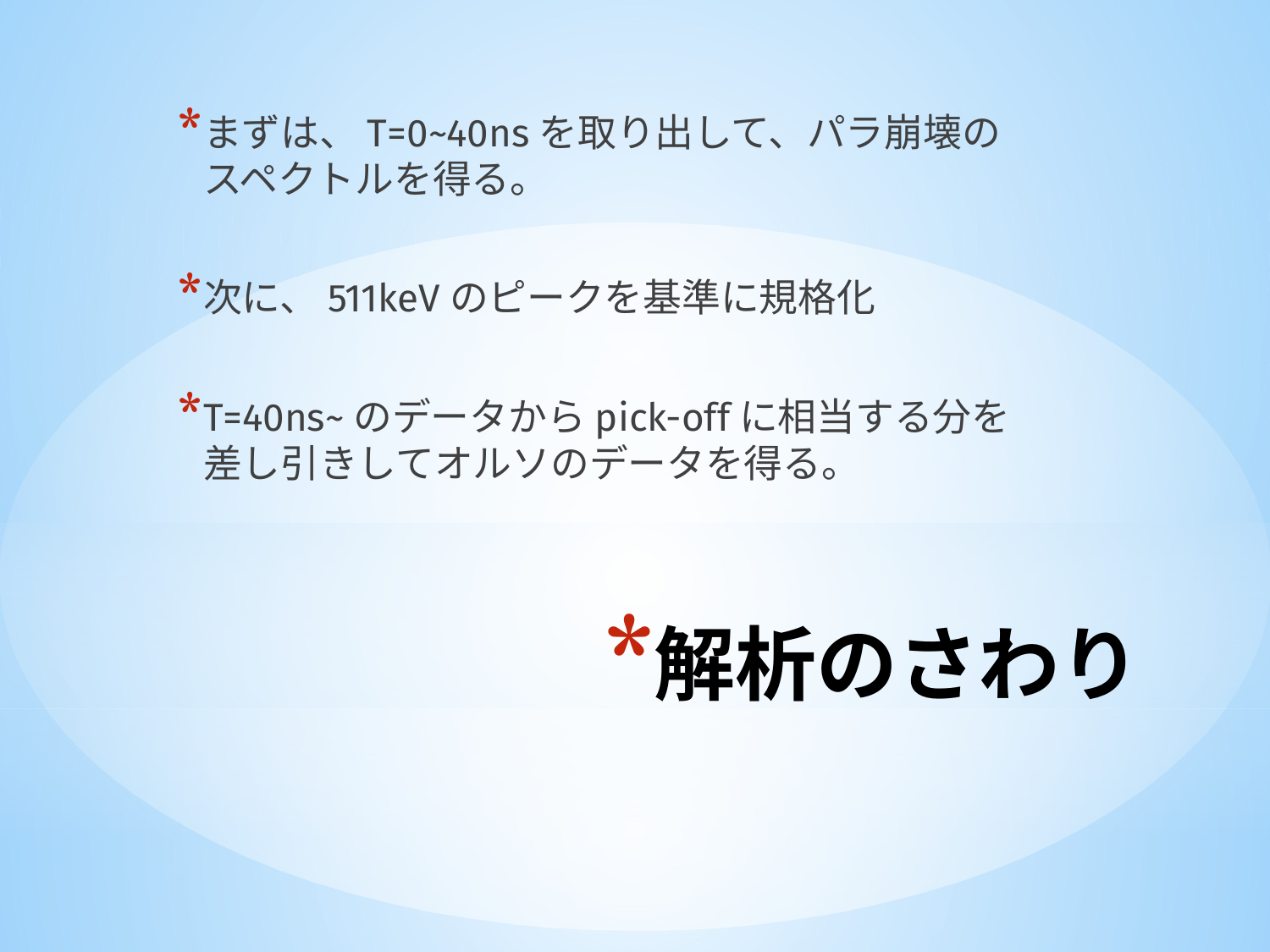

まずは、T=0~40nsを取り出して、パラ崩壊のスペクトルを得る。

次に、511keVのピークを基準に規格化

T=40ns~のデータからpick-offに相当する分を差し引きしてオルソのデータを得る。

# 解析のさわり